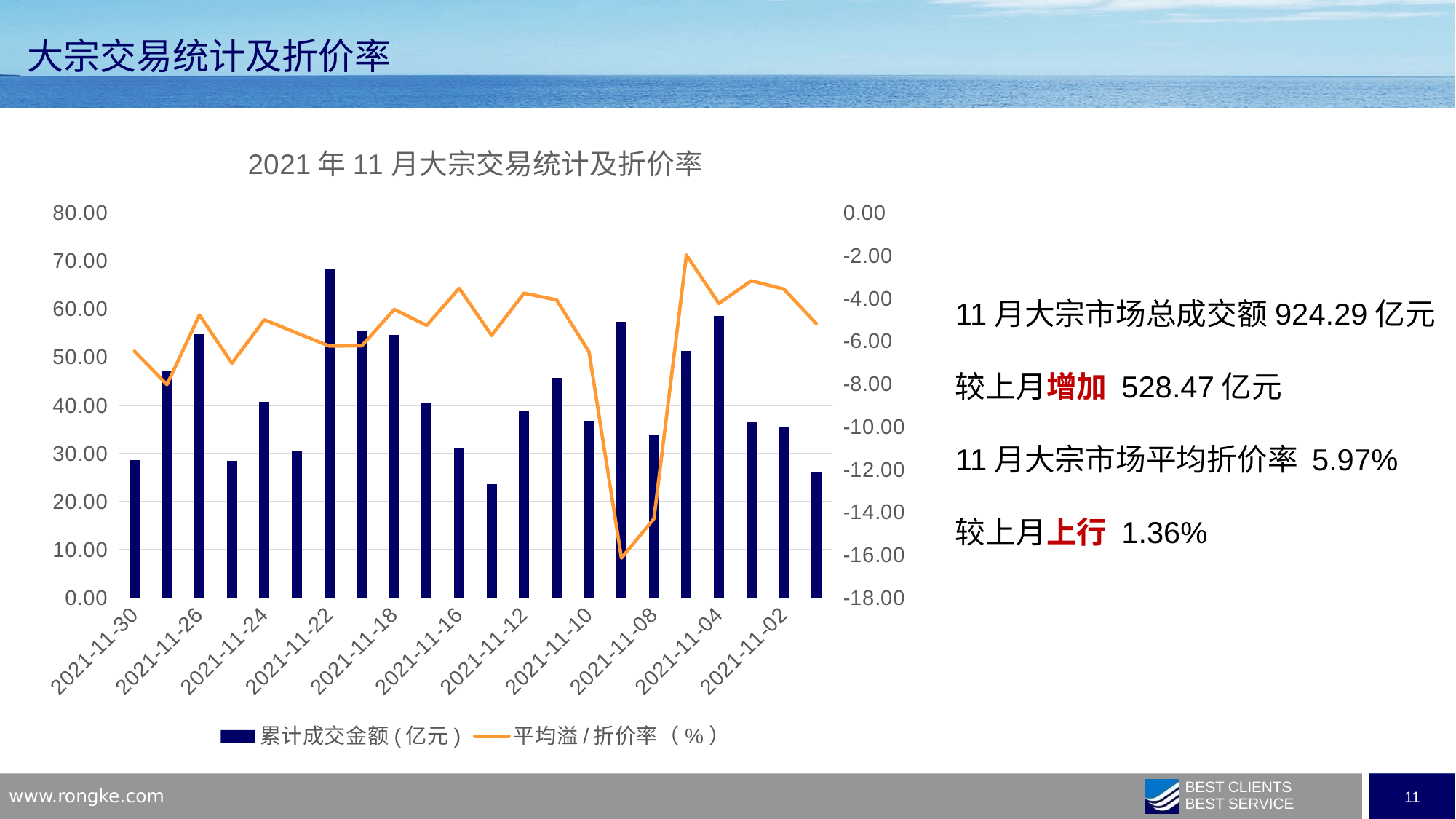

大宗交易统计及折价率

### Chart: 2021年11月大宗交易统计及折价率

| Category | 累计成交金额(亿元) | 平均溢/折价率（%） |
|---|---|---|
| 2021-11-30 | 28.561608000000003 | -6.470350153691326 |
| 2021-11-29 | 47.027018 | -8.029457350966336 |
| 2021-11-26 | 54.8245 | -4.771725849193407 |
| 2021-11-25 | 28.507167 | -7.027210074958128 |
| 2021-11-24 | 40.698959 | -4.996595502037668 |
| 2021-11-23 | 30.554292999999998 | -5.616351214031377 |
| 2021-11-22 | 68.213222 | -6.225836841138845 |
| 2021-11-19 | 55.380992000000006 | -6.214879669201417 |
| 2021-11-18 | 54.721990000000005 | -4.515014428666218 |
| 2021-11-17 | 40.355666 | -5.261866138667535 |
| 2021-11-16 | 31.23224 | -3.528549878522671 |
| 2021-11-15 | 23.633995000000002 | -5.727928279087897 |
| 2021-11-12 | 38.872838 | -3.756006677266901 |
| 2021-11-11 | 45.76356 | -4.070273058229583 |
| 2021-11-10 | 36.729677 | -6.491976325163815 |
| 2021-11-09 | 57.351589000000004 | -16.14022373054014 |
| 2021-11-08 | 33.791662 | -14.29721031930623 |
| 2021-11-05 | 51.26146 | -1.972821611264634 |
| 2021-11-04 | 58.517867 | -4.235732584078261 |
| 2021-11-03 | 36.663582 | -3.175402312158332 |
| 2021-11-02 | 35.448851 | -3.564516629476695 |
| 2021-11-01 | 26.17932 | -5.172963455247269 |
11月大宗市场总成交额924.29亿元
较上月增加 528.47亿元
11月大宗市场平均折价率 5.97%
较上月上行 1.36%